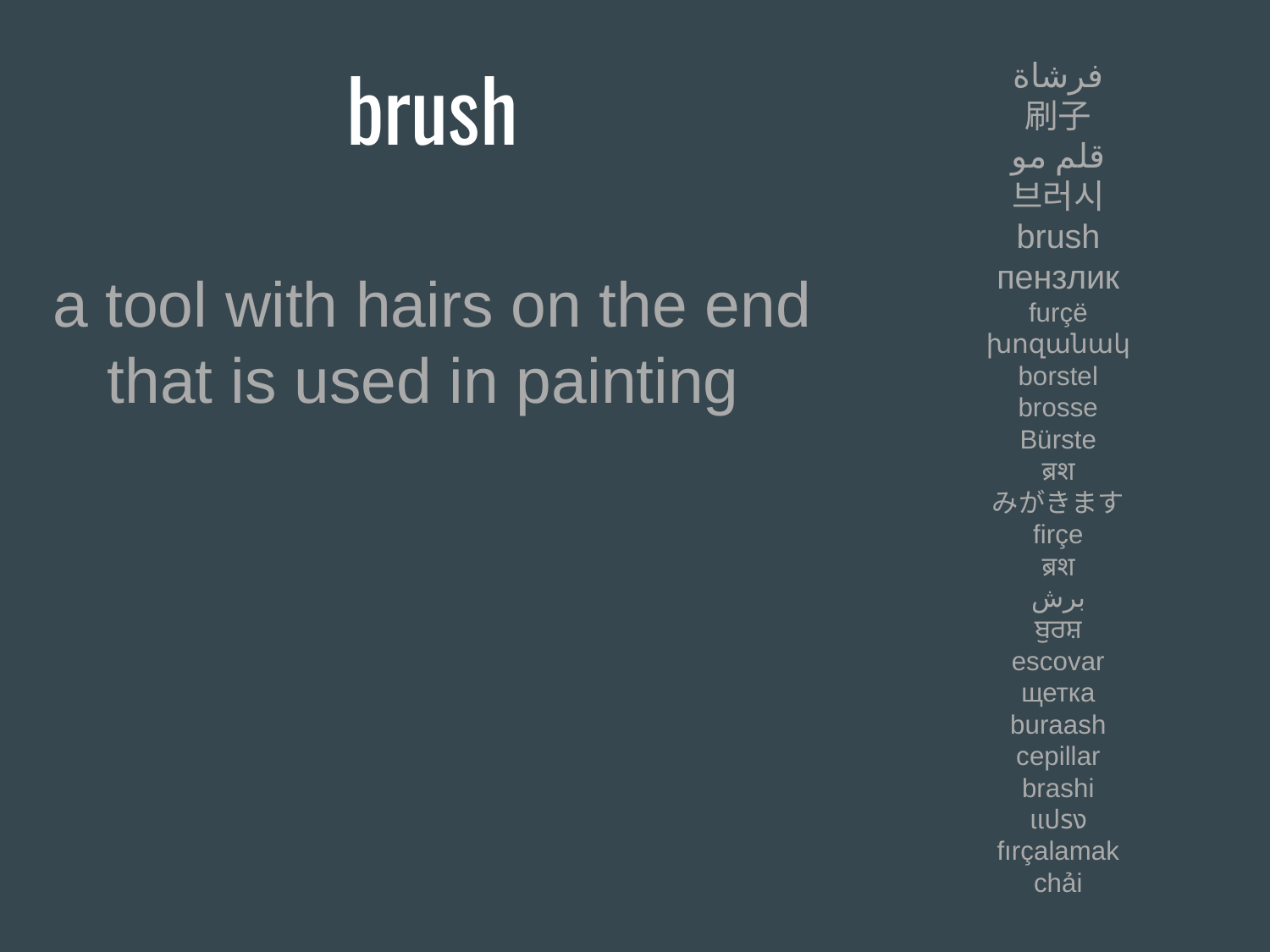

brush

a tool with hairs on the end that is used in painting
فرشاة
刷子
قلم مو
브러시
brush
пензлик
furçë
խոզանակ
borstel
brosse
Bürste
ब्रश
みがきます
firçe
ब्रश
برش
ਬੁਰਸ਼
escovar
щетка
buraash
cepillar
brashi
แปรง
fırçalamak
chải